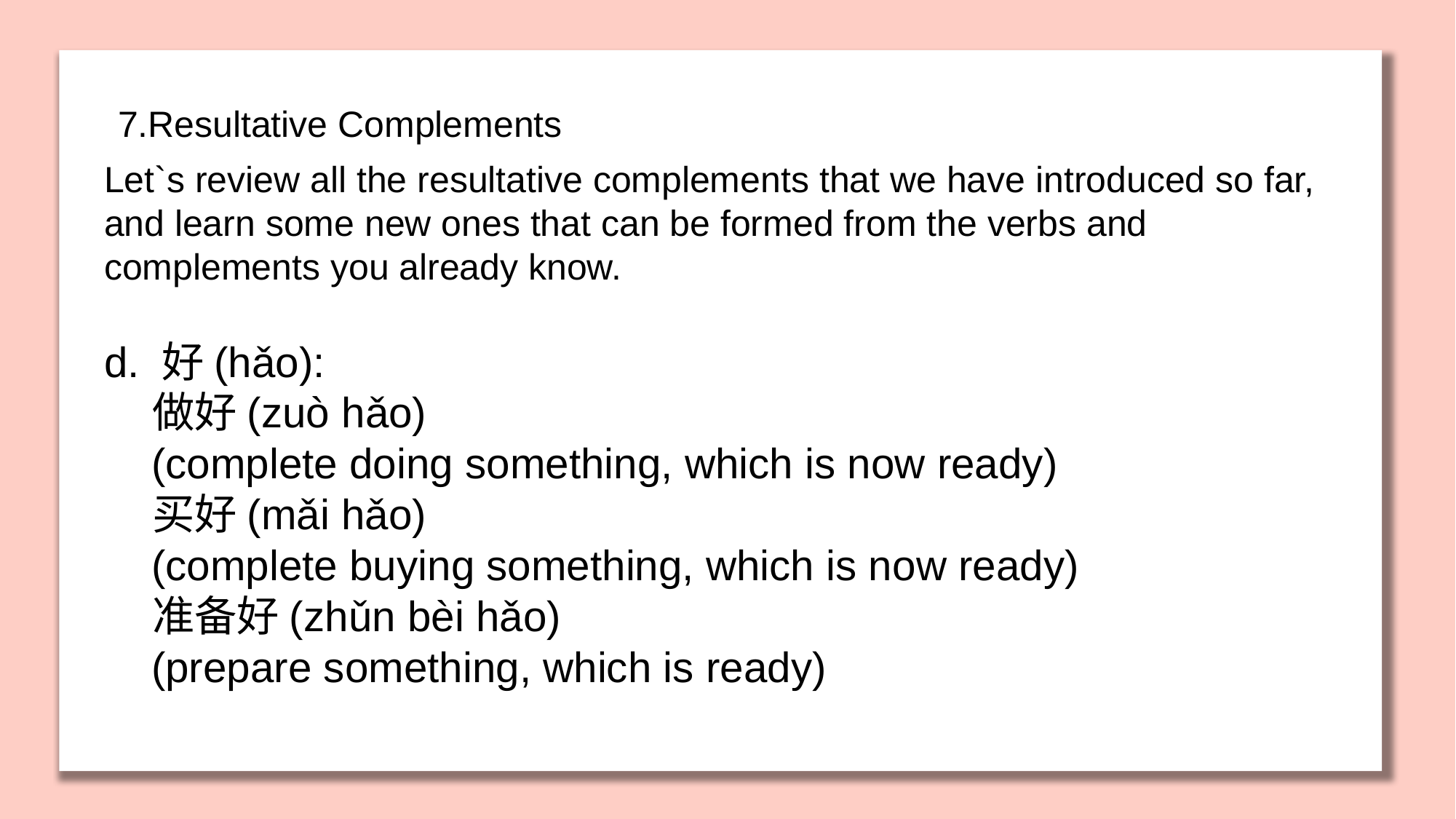

7.Resultative Complements
Let`s review all the resultative complements that we have introduced so far, and learn some new ones that can be formed from the verbs and complements you already know.
d. 好(hǎo):
    做好(zuò hǎo)
    (complete doing something, which is now ready)
    买好(mǎi hǎo)
    (complete buying something, which is now ready)
    准备好(zhǔn bèi hǎo)
    (prepare something, which is ready)